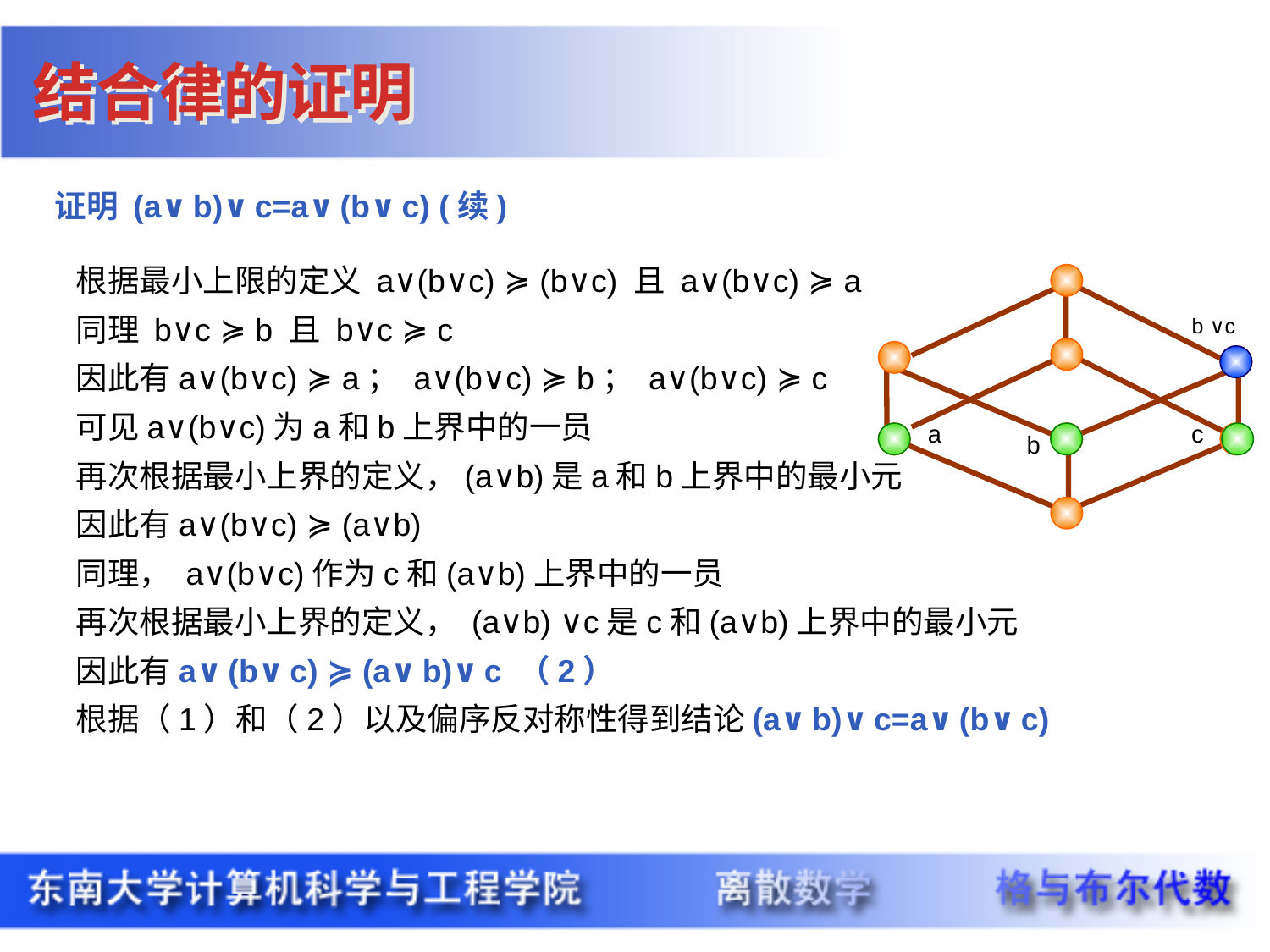

结合律的证明
证明 (a∨b)∨c=a∨(b∨c) (续)
根据最小上限的定义 a∨(b∨c) ≽ (b∨c) 且 a∨(b∨c) ≽ a
同理 b∨c ≽ b 且 b∨c ≽ c
因此有a∨(b∨c) ≽ a； a∨(b∨c) ≽ b； a∨(b∨c) ≽ c
可见a∨(b∨c)为a和b上界中的一员
再次根据最小上界的定义，(a∨b)是a和b上界中的最小元
因此有a∨(b∨c) ≽ (a∨b)
同理， a∨(b∨c)作为c和(a∨b)上界中的一员
再次根据最小上界的定义， (a∨b) ∨c是c和(a∨b)上界中的最小元
因此有a∨(b∨c) ≽ (a∨b)∨c （2）
根据（1）和（2）以及偏序反对称性得到结论(a∨b)∨c=a∨(b∨c)

b ∨c

a
c

b